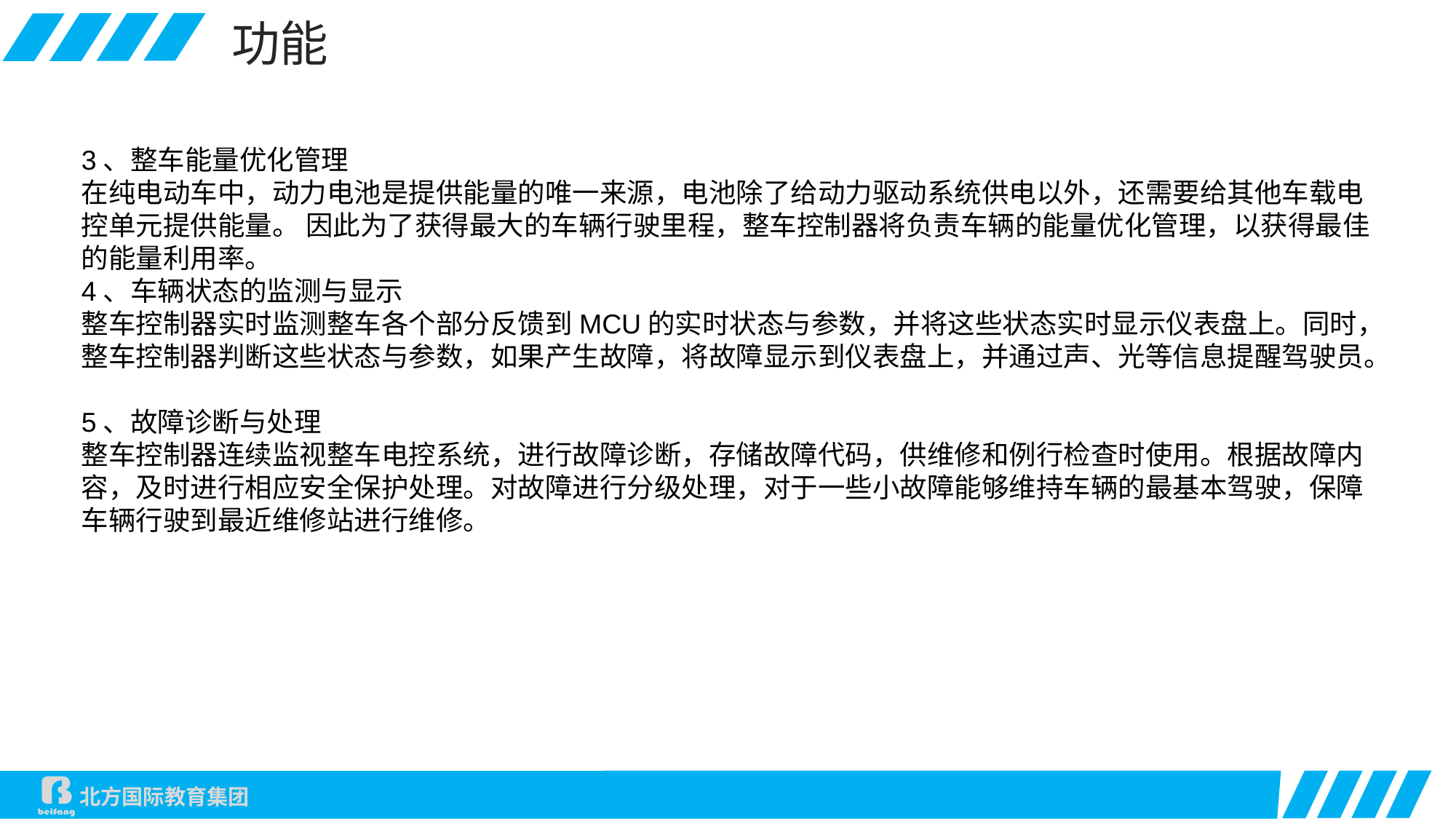

功能
3、整车能量优化管理
在纯电动车中，动力电池是提供能量的唯一来源，电池除了给动力驱动系统供电以外，还需要给其他车载电控单元提供能量。 因此为了获得最大的车辆行驶里程，整车控制器将负责车辆的能量优化管理，以获得最佳的能量利用率。
4、车辆状态的监测与显示
整车控制器实时监测整车各个部分反馈到MCU的实时状态与参数，并将这些状态实时显示仪表盘上。同时，整车控制器判断这些状态与参数，如果产生故障，将故障显示到仪表盘上，并通过声、光等信息提醒驾驶员。

5、故障诊断与处理
整车控制器连续监视整车电控系统，进行故障诊断，存储故障代码，供维修和例行检查时使用。根据故障内容，及时进行相应安全保护处理。对故障进行分级处理，对于一些小故障能够维持车辆的最基本驾驶，保障车辆行驶到最近维修站进行维修。